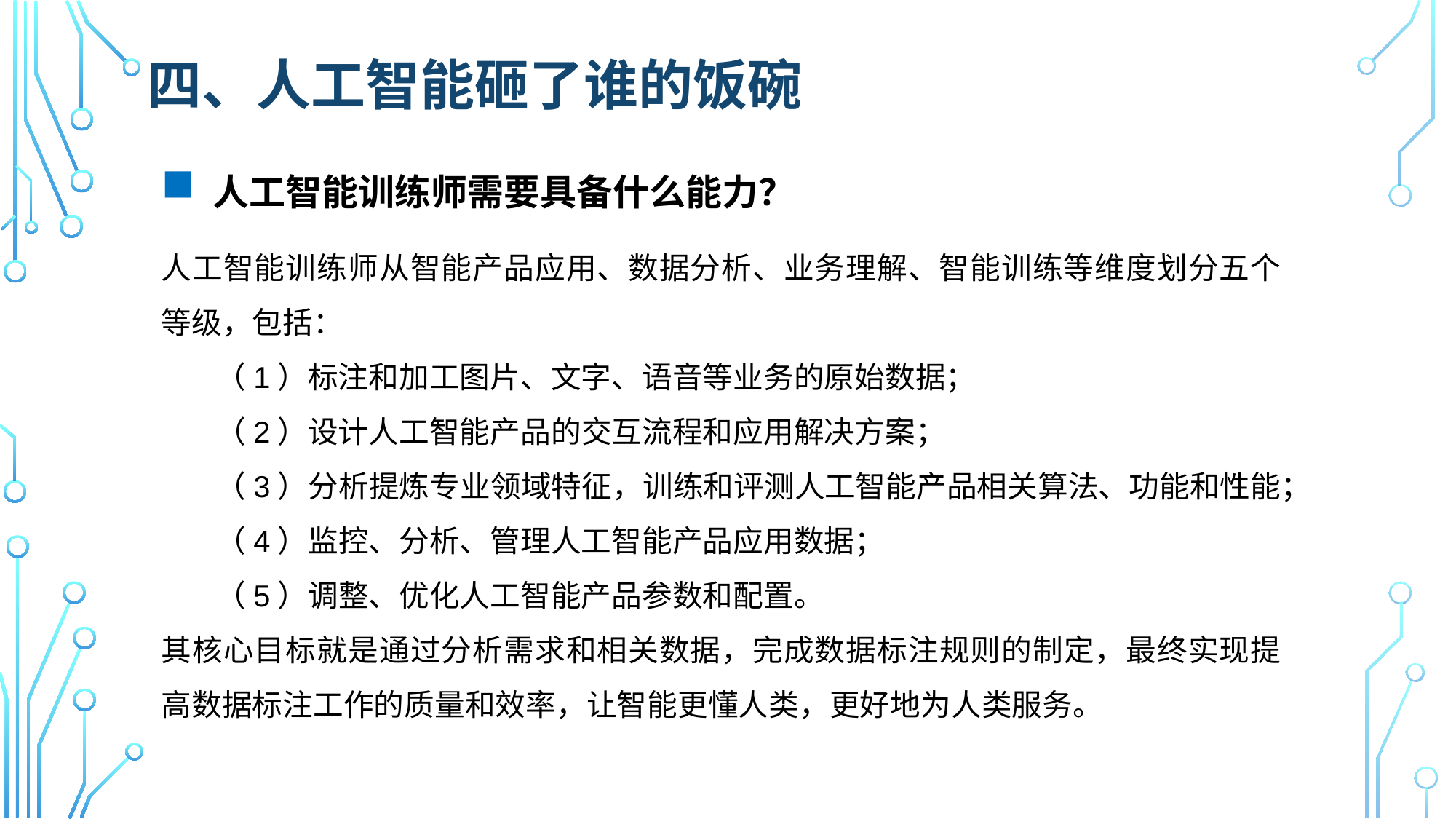

# 四、人工智能砸了谁的饭碗
 人工智能训练师需要具备什么能力？
人工智能训练师从智能产品应用、数据分析、业务理解、智能训练等维度划分五个等级，包括：
（1）标注和加工图片、文字、语音等业务的原始数据；
（2）设计人工智能产品的交互流程和应用解决方案；
（3）分析提炼专业领域特征，训练和评测人工智能产品相关算法、功能和性能；
（4）监控、分析、管理人工智能产品应用数据；
（5）调整、优化人工智能产品参数和配置。
其核心目标就是通过分析需求和相关数据，完成数据标注规则的制定，最终实现提高数据标注工作的质量和效率，让智能更懂人类，更好地为人类服务。